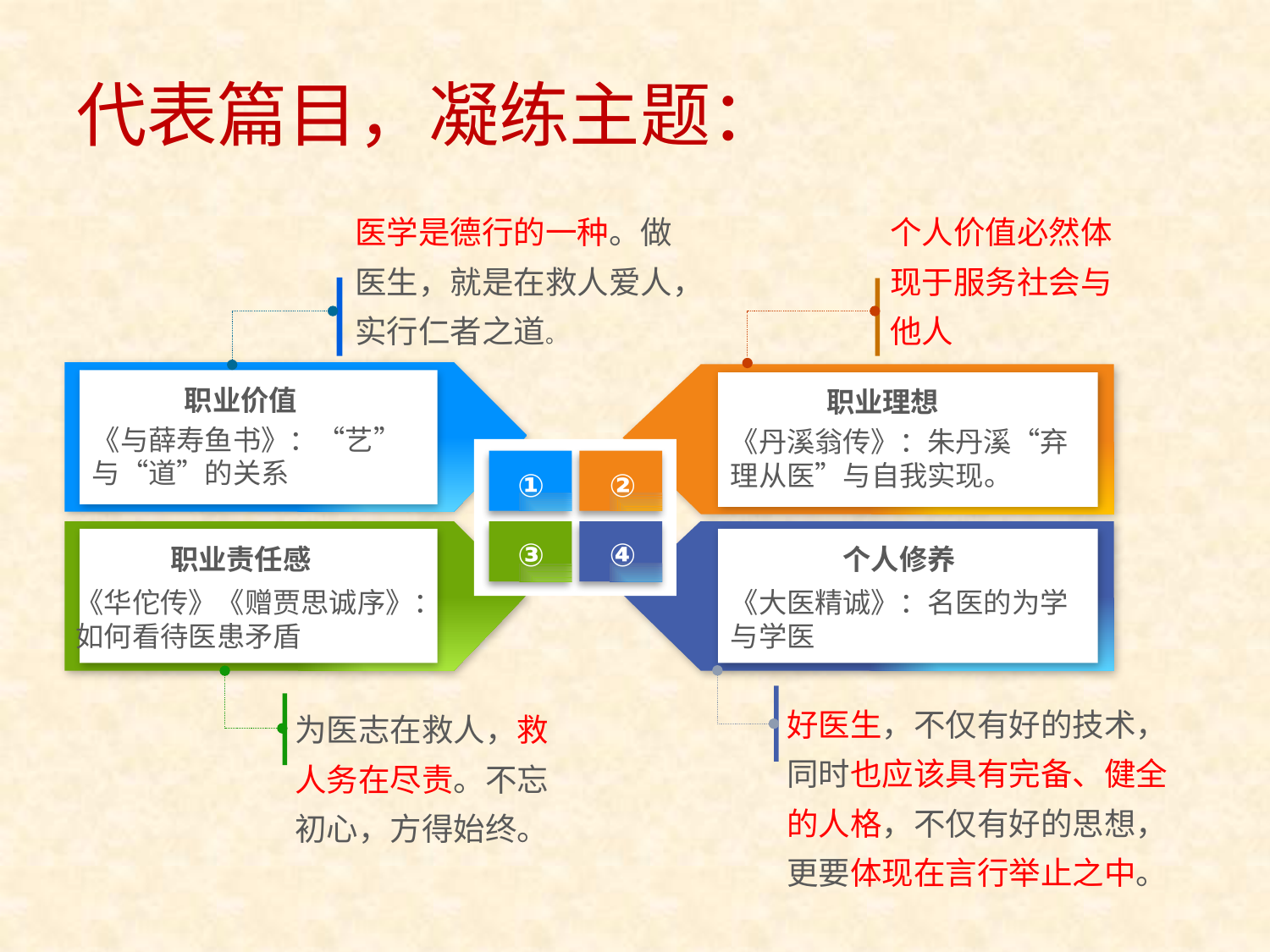

# 代表篇目，凝练主题：
个人价值必然体现于服务社会与他人
医学是德行的一种。做医生，就是在救人爱人，实行仁者之道。

职业价值
《与薛寿鱼书》：“艺”与“道”的关系

职业理想
《丹溪翁传》：朱丹溪“弃理从医”与自我实现。

①
②

③
④

职业责任感
《华佗传》《赠贾思诚序》：如何看待医患矛盾

个人修养
《大医精诚》：名医的为学与学医

好医生，不仅有好的技术，同时也应该具有完备、健全的人格，不仅有好的思想，更要体现在言行举止之中。
为医志在救人，救人务在尽责。不忘初心，方得始终。